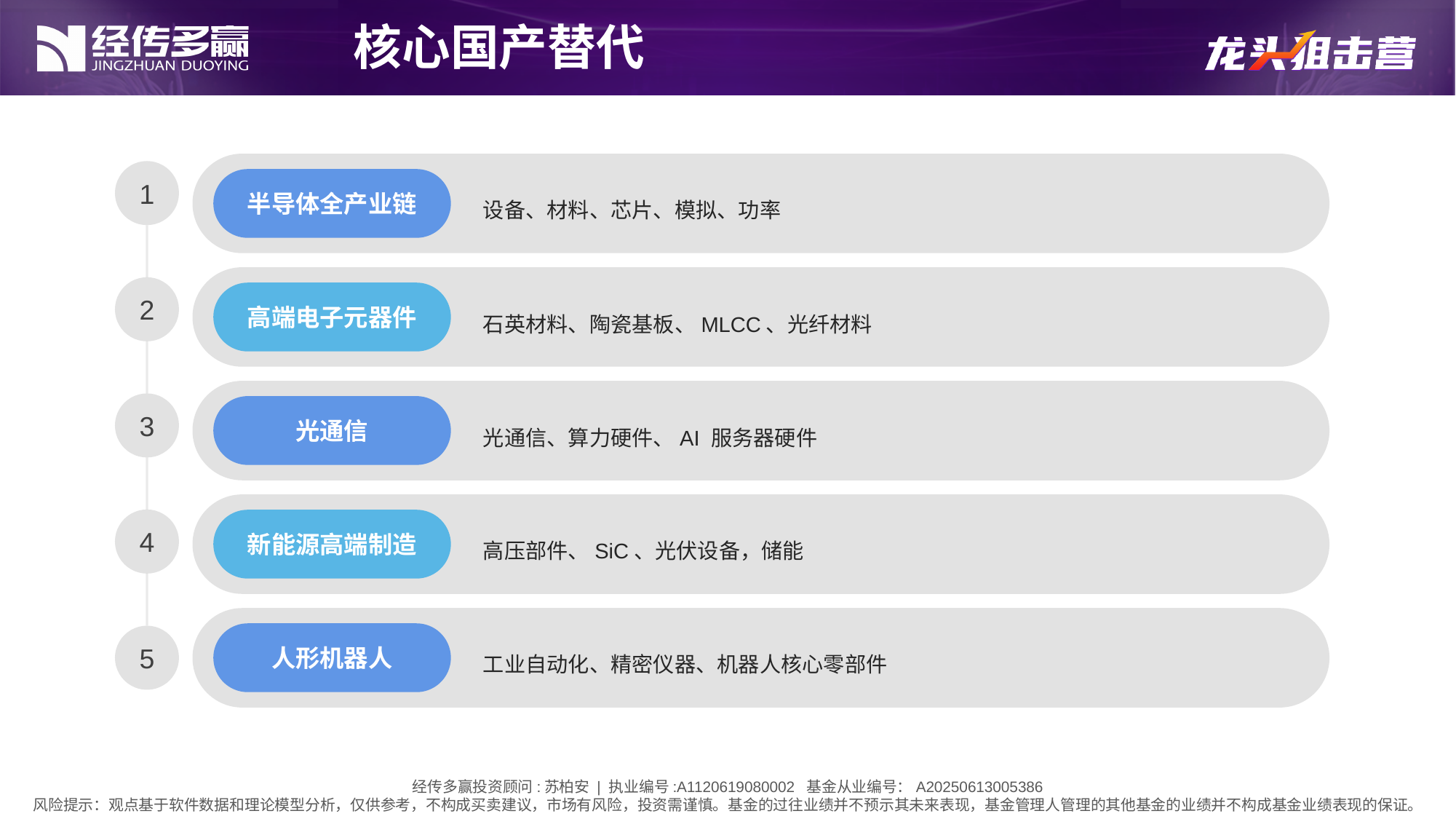

核心国产替代

1
设备、材料、芯片、模拟、功率
半导体全产业链

石英材料、陶瓷基板、MLCC、光纤材料
2
高端电子元器件

光通信、算力硬件、AI 服务器硬件
3
光通信

高压部件、SiC、光伏设备，储能
4
新能源高端制造

工业自动化、精密仪器、机器人核心零部件
人形机器人
5